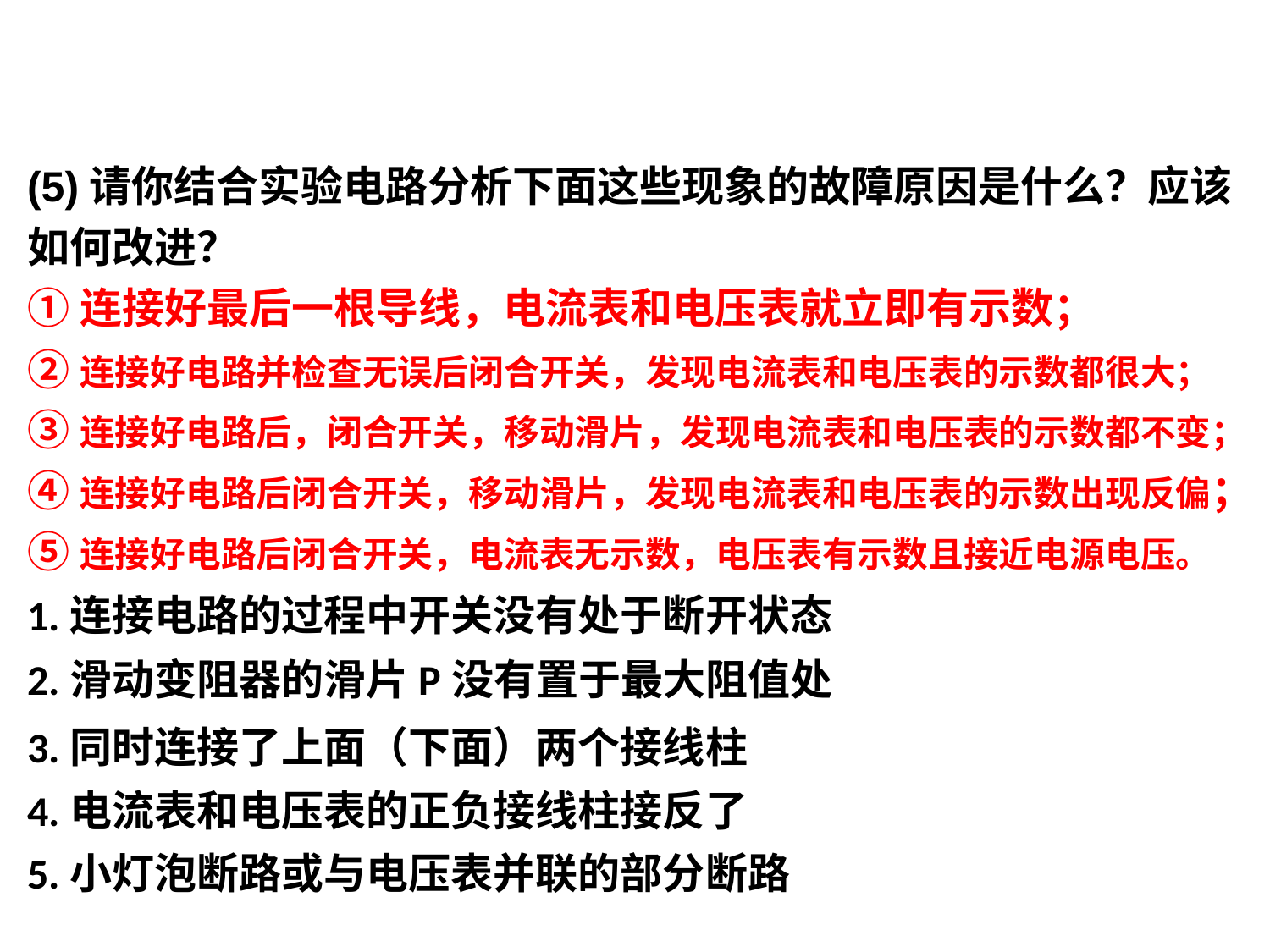

(5)请你结合实验电路分析下面这些现象的故障原因是什么？应该如何改进？
①连接好最后一根导线，电流表和电压表就立即有示数；
②连接好电路并检查无误后闭合开关，发现电流表和电压表的示数都很大；
③连接好电路后，闭合开关，移动滑片，发现电流表和电压表的示数都不变；
④连接好电路后闭合开关，移动滑片，发现电流表和电压表的示数出现反偏；
⑤连接好电路后闭合开关，电流表无示数，电压表有示数且接近电源电压。
1.连接电路的过程中开关没有处于断开状态
2.滑动变阻器的滑片P没有置于最大阻值处
3.同时连接了上面（下面）两个接线柱
4.电流表和电压表的正负接线柱接反了
5.小灯泡断路或与电压表并联的部分断路